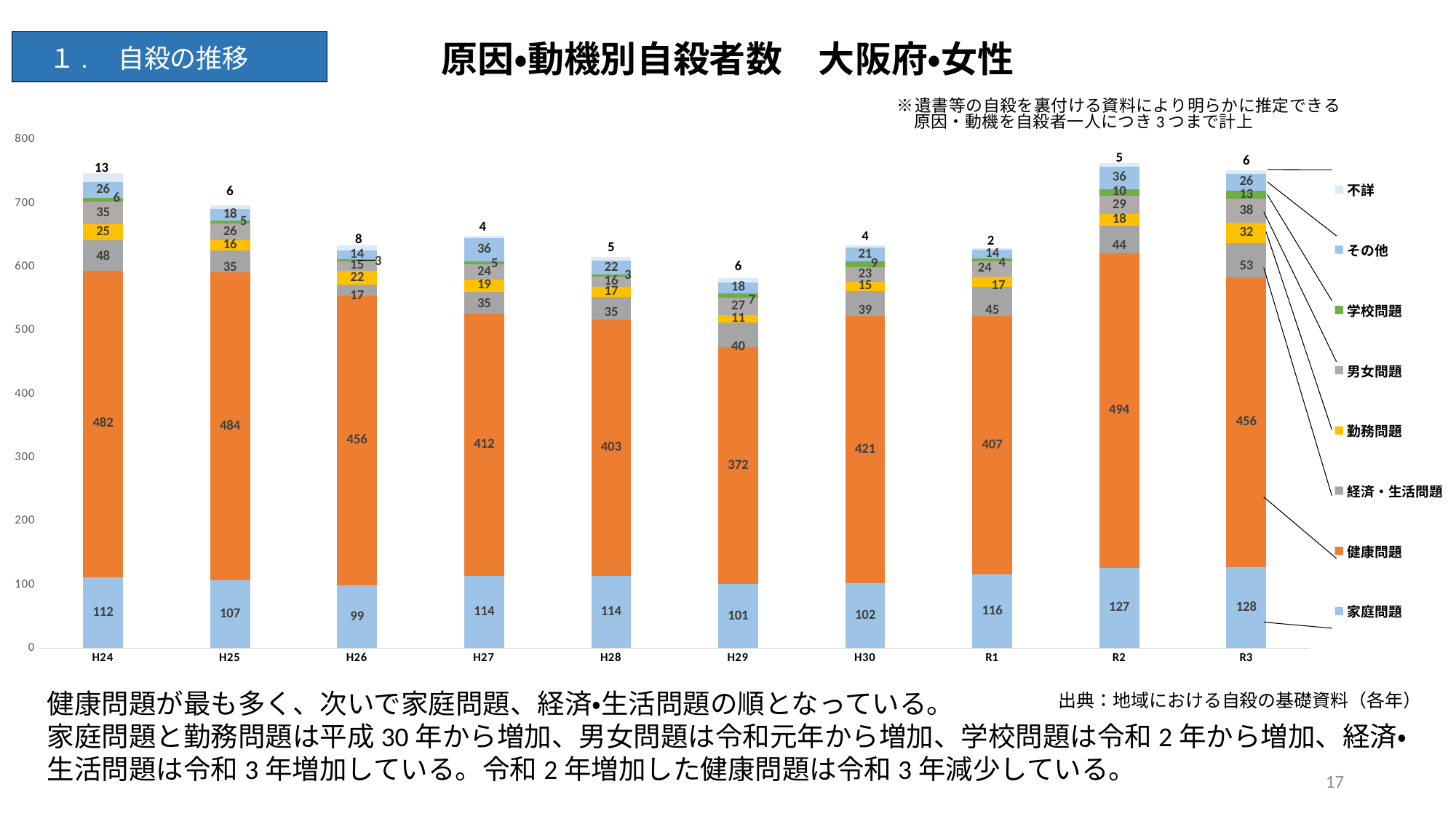

### Chart: 原因・動機別自殺者数　大阪府・女性

| Category | 家庭問題 | 健康問題 | 経済・生活問題 | 勤務問題 | 男女問題 | 学校問題 | その他 | 不詳 |
|---|---|---|---|---|---|---|---|---|
| H24 | 112.0 | 482.0 | 48.0 | 25.0 | 35.0 | 6.0 | 26.0 | 13.0 |
| H25 | 107.0 | 484.0 | 35.0 | 16.0 | 26.0 | 5.0 | 18.0 | 6.0 |
| H26 | 99.0 | 456.0 | 17.0 | 22.0 | 15.0 | 3.0 | 14.0 | 8.0 |
| H27 | 114.0 | 412.0 | 35.0 | 19.0 | 24.0 | 5.0 | 36.0 | 4.0 |
| H28 | 114.0 | 403.0 | 35.0 | 17.0 | 16.0 | 3.0 | 22.0 | 5.0 |
| H29 | 101.0 | 372.0 | 40.0 | 11.0 | 27.0 | 7.0 | 18.0 | 6.0 |
| H30 | 102.0 | 421.0 | 39.0 | 15.0 | 23.0 | 9.0 | 21.0 | 4.0 |
| R1 | 116.0 | 407.0 | 45.0 | 17.0 | 24.0 | 4.0 | 14.0 | 2.0 |
| R2 | 127.0 | 494.0 | 44.0 | 18.0 | 29.0 | 10.0 | 36.0 | 5.0 |
| R3 | 128.0 | 456.0 | 53.0 | 32.0 | 38.0 | 13.0 | 26.0 | 6.0 |
健康問題が最も多く、次いで家庭問題、経済・生活問題の順となっている。
家庭問題と勤務問題は平成30年から増加、男女問題は令和元年から増加、学校問題は令和2年から増加、経済・生活問題は令和3年増加している。令和2年増加した健康問題は令和3年減少している。
出典：地域における自殺の基礎資料（各年）
17